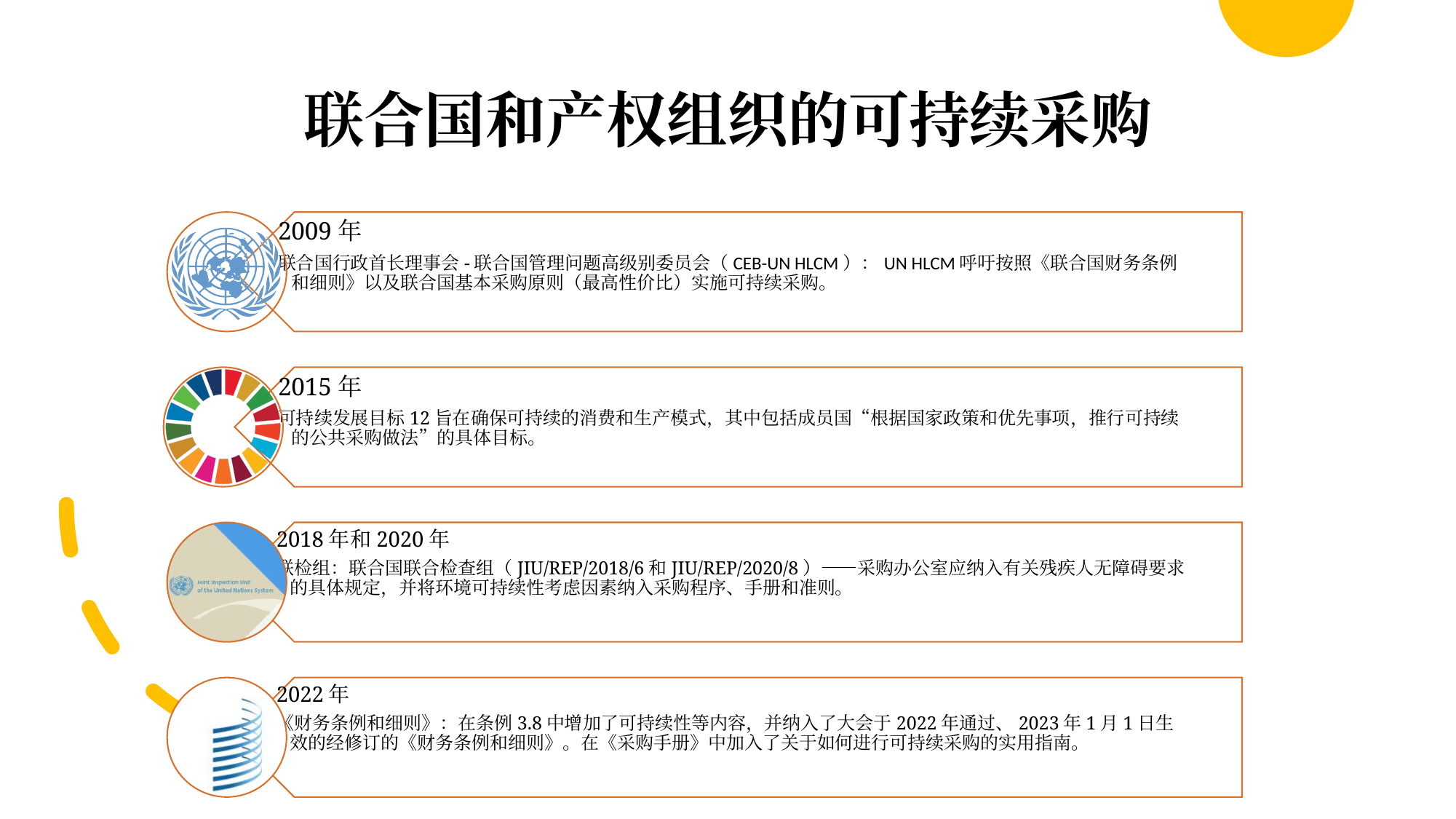

# 联合国和产权组织的可持续采购
2009年
联合国行政首长理事会-联合国管理问题高级别委员会（CEB-UN HLCM）：UN HLCM呼吁按照《联合国财务条例和细则》以及联合国基本采购原则（最高性价比）实施可持续采购。
2015年
可持续发展目标12旨在确保可持续的消费和生产模式，其中包括成员国“根据国家政策和优先事项，推行可持续的公共采购做法”的具体目标。
2018年和2020年
联检组：联合国联合检查组（JIU/REP/2018/6和JIU/REP/2020/8）——采购办公室应纳入有关残疾人无障碍要求的具体规定，并将环境可持续性考虑因素纳入采购程序、手册和准则。
2022年
《财务条例和细则》：在条例3.8中增加了可持续性等内容，并纳入了大会于2022年通过、2023年1月1日生效的经修订的《财务条例和细则》。在《采购手册》中加入了关于如何进行可持续采购的实用指南。